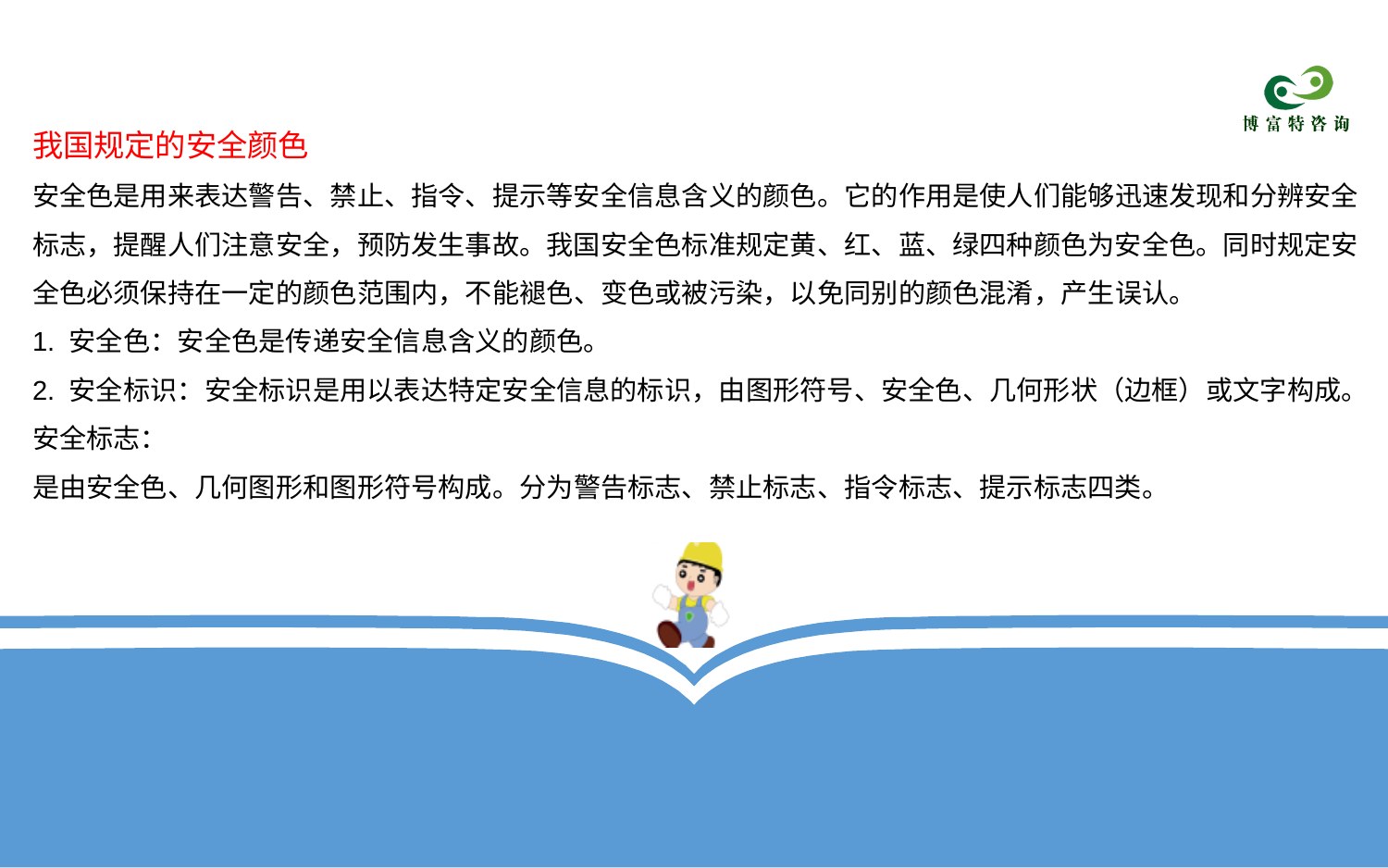

我国规定的安全颜色
安全色是用来表达警告、禁止、指令、提示等安全信息含义的颜色。它的作用是使人们能够迅速发现和分辨安全标志，提醒人们注意安全，预防发生事故。我国安全色标准规定黄、红、蓝、绿四种颜色为安全色。同时规定安全色必须保持在一定的颜色范围内，不能褪色、变色或被污染，以免同别的颜色混淆，产生误认。
1. 安全色：安全色是传递安全信息含义的颜色。
2. 安全标识：安全标识是用以表达特定安全信息的标识，由图形符号、安全色、几何形状（边框）或文字构成。
安全标志：
是由安全色、几何图形和图形符号构成。分为警告标志、禁止标志、指令标志、提示标志四类。
21